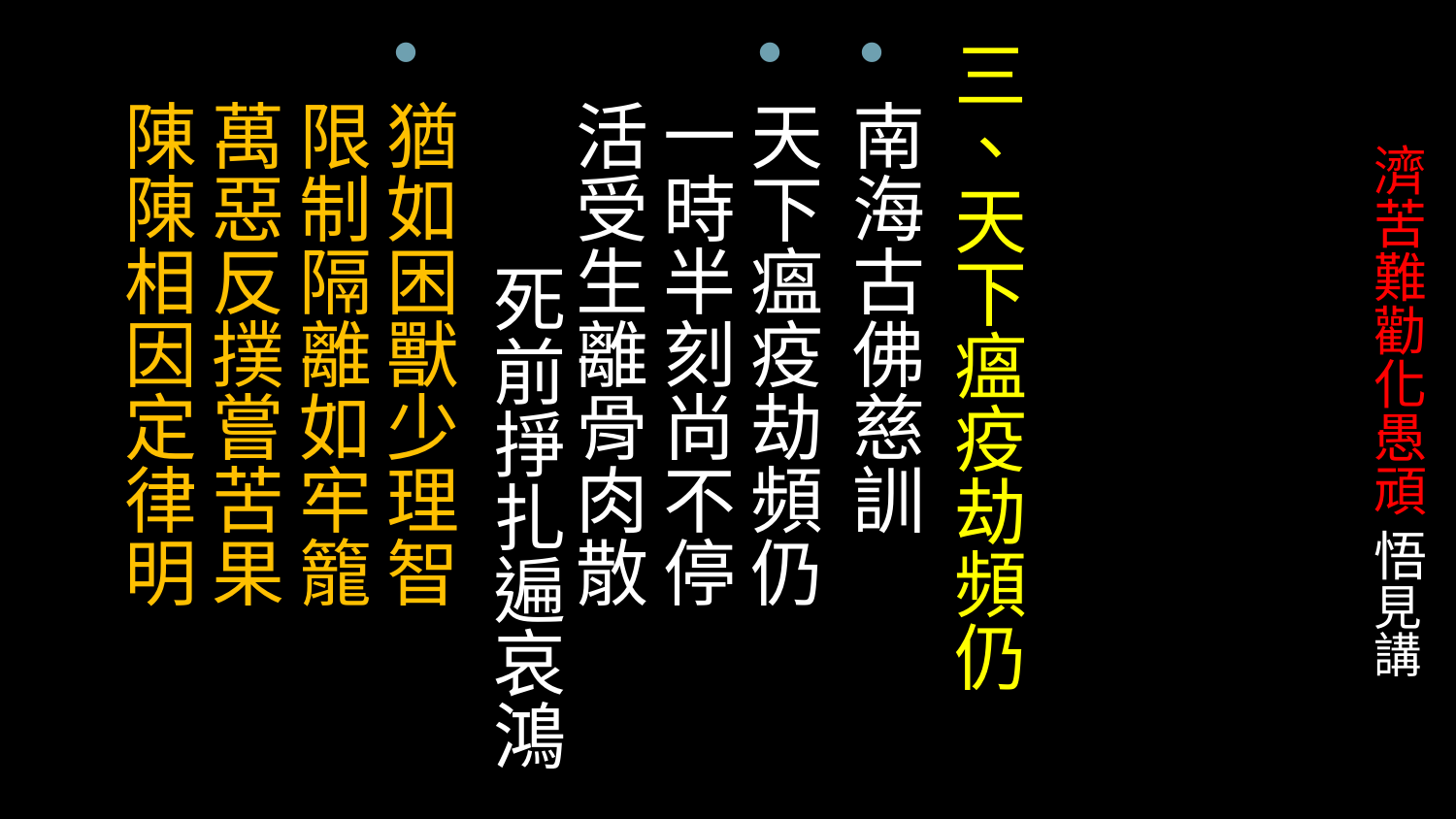

三、天下瘟疫劫頻仍
南海古佛慈訓
天下瘟疫劫頻仍           一時半刻尚不停
活受生離骨肉散                     死前掙扎遍哀鴻
猶如困獸少理智       限制隔離如牢籠
萬惡反撲嘗苦果       陳陳相因定律明

# 濟苦難勸化愚頑 悟見講